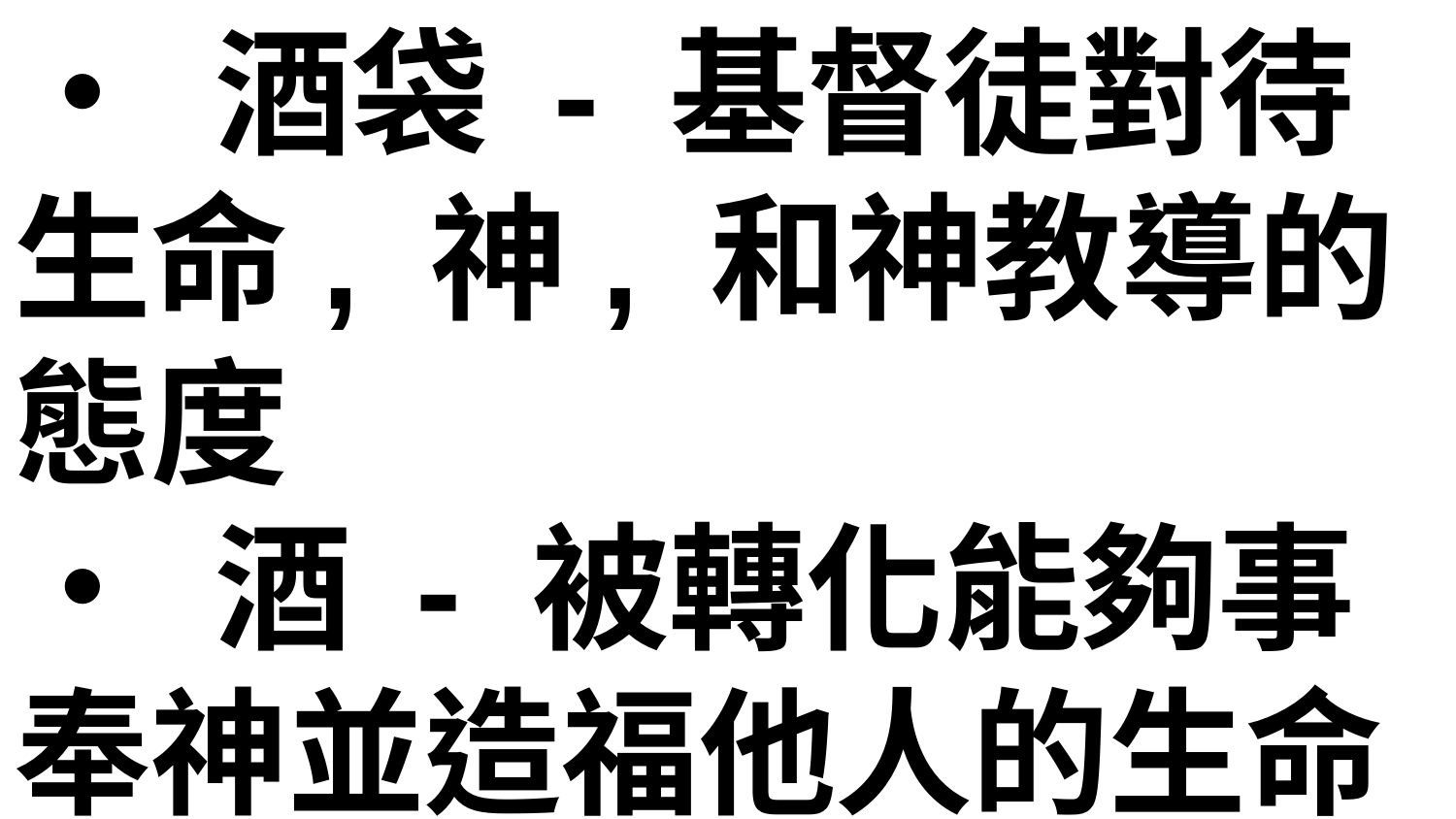

• 酒袋 - 基督徒對待生命, 神, 和神教導的態度
• 酒 - 被轉化能夠事奉神並造福他人的生命